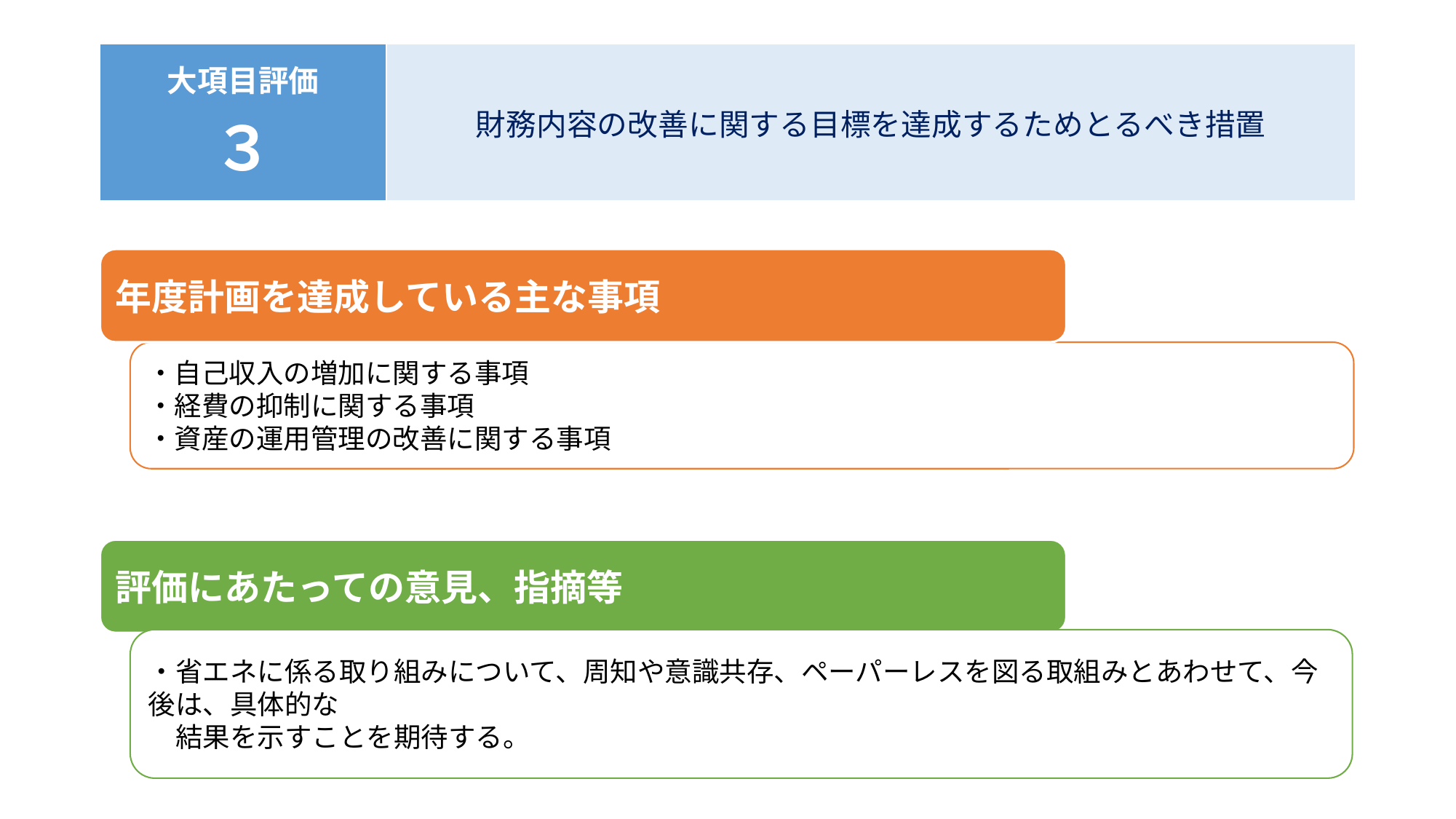

#
| 大項目評価 ３ | 財務内容の改善に関する目標を達成するためとるべき措置 |
| --- | --- |
年度計画を達成している主な事項
・自己収入の増加に関する事項
・経費の抑制に関する事項
・資産の運用管理の改善に関する事項
評価にあたっての意見、指摘等
・省エネに係る取り組みについて、周知や意識共存、ペーパーレスを図る取組みとあわせて、今後は、具体的な
　結果を示すことを期待する。